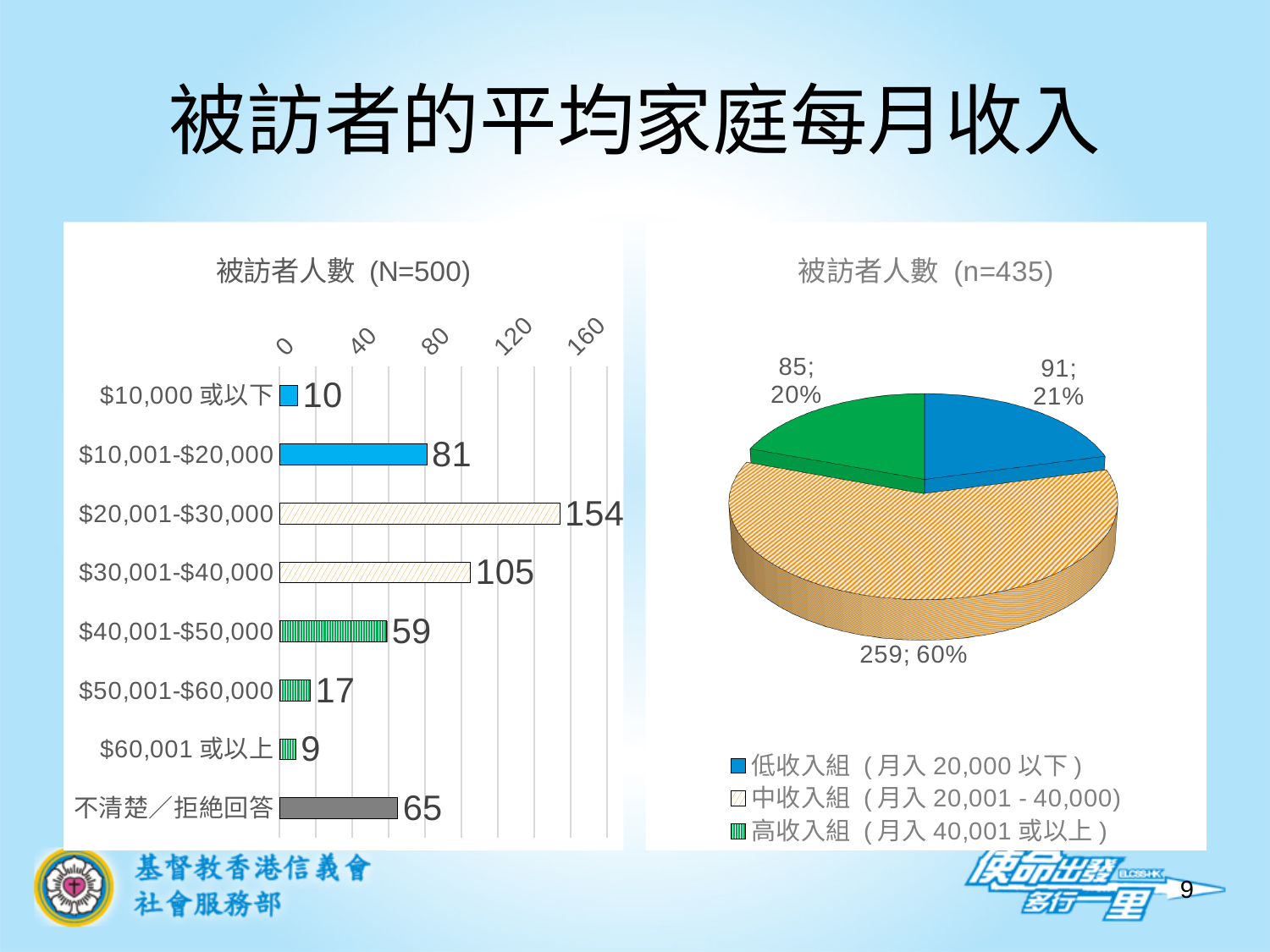

# 被訪者的平均家庭每月收入

### Chart: 被訪者人數 (N=500)

| Category | 被訪者人數 |
|---|---|
| $10,000或以下 | 10.0 |
| $10,001-$20,000 | 81.0 |
| $20,001-$30,000 | 154.0 |
| $30,001-$40,000 | 105.0 |
| $40,001-$50,000 | 59.0 |
| $50,001-$60,000 | 17.0 |
| $60,001或以上 | 9.0 |
| 不清楚／拒絶回答 | 65.0 |

[unsupported chart]

9